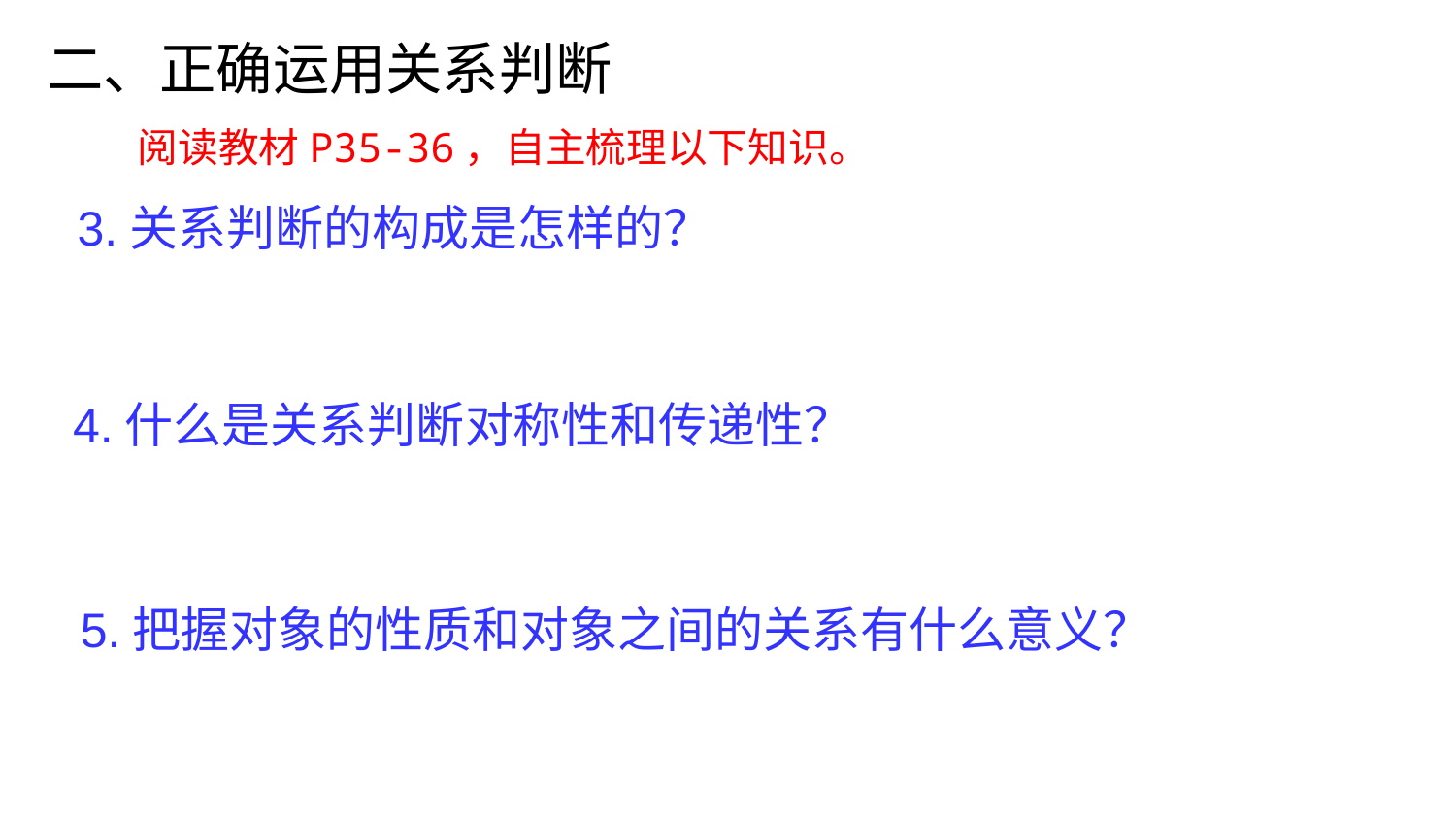

二、正确运用关系判断
阅读教材P35-36，自主梳理以下知识。
3.关系判断的构成是怎样的？
4.什么是关系判断对称性和传递性？
5.把握对象的性质和对象之间的关系有什么意义？